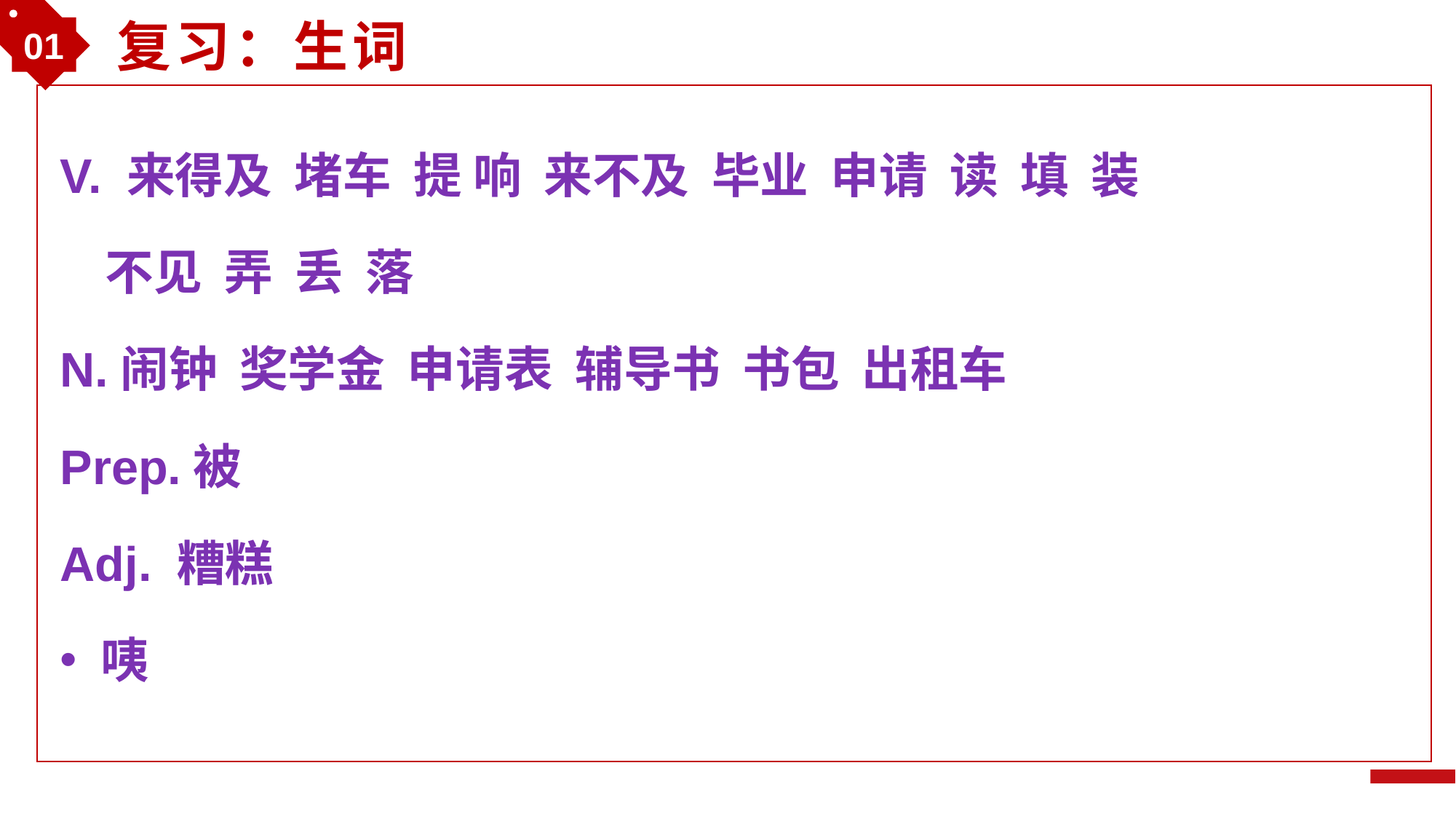

01
复习：生词

V. 来得及  堵车  提 响  来不及  毕业  申请  读  填  装
   不见  弄  丢  落
N.闹钟  奖学金  申请表  辅导书  书包  出租车
Prep.被
Adj. 糟糕
咦